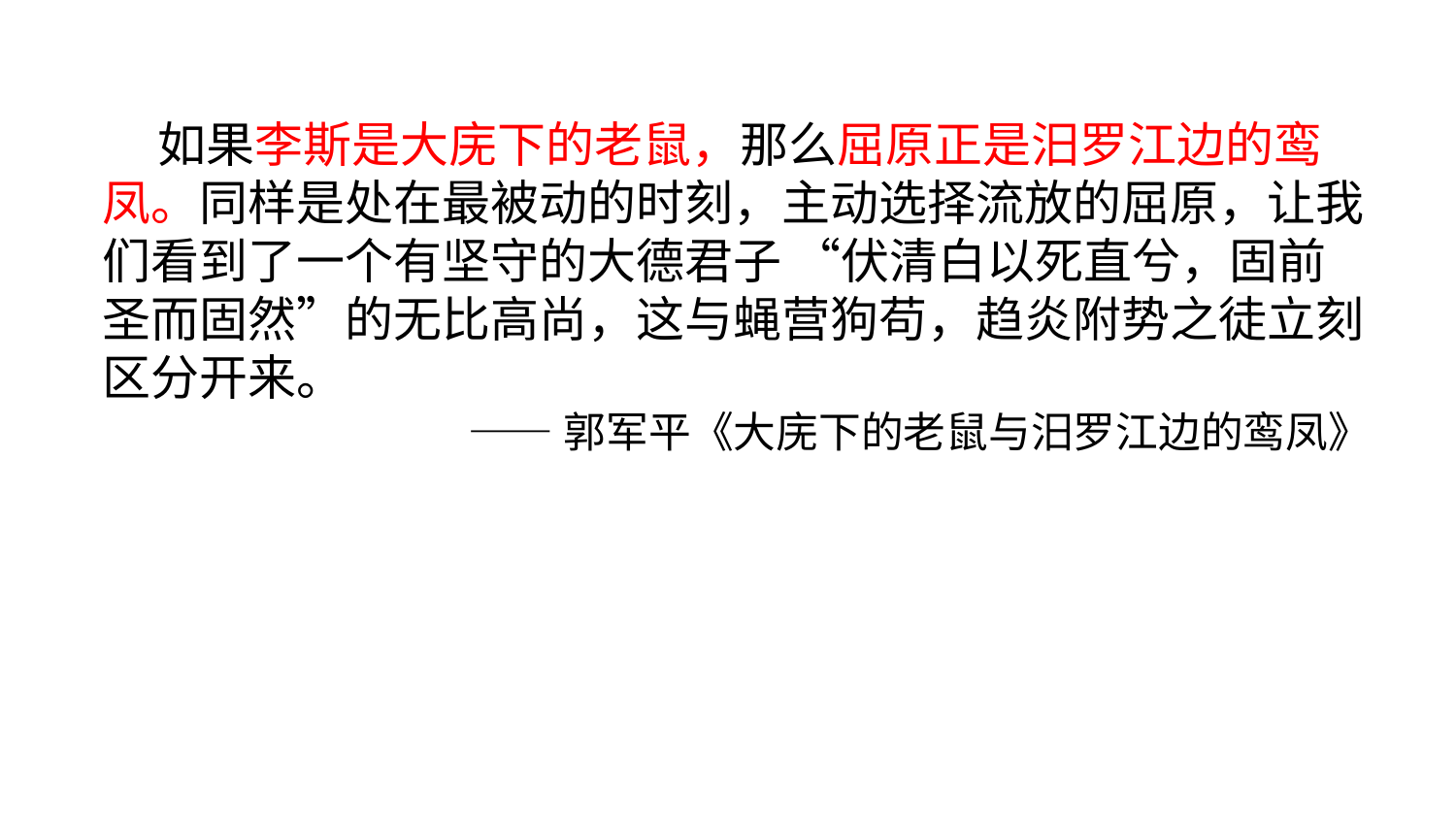

如果李斯是大庑下的老鼠，那么屈原正是汨罗江边的鸾凤。同样是处在最被动的时刻，主动选择流放的屈原，让我们看到了一个有坚守的大德君子 “伏清白以死直兮，固前圣而固然”的无比高尚，这与蝇营狗苟，趋炎附势之徒立刻区分开来。
——郭军平《大庑下的老鼠与汨罗江边的鸾凤》